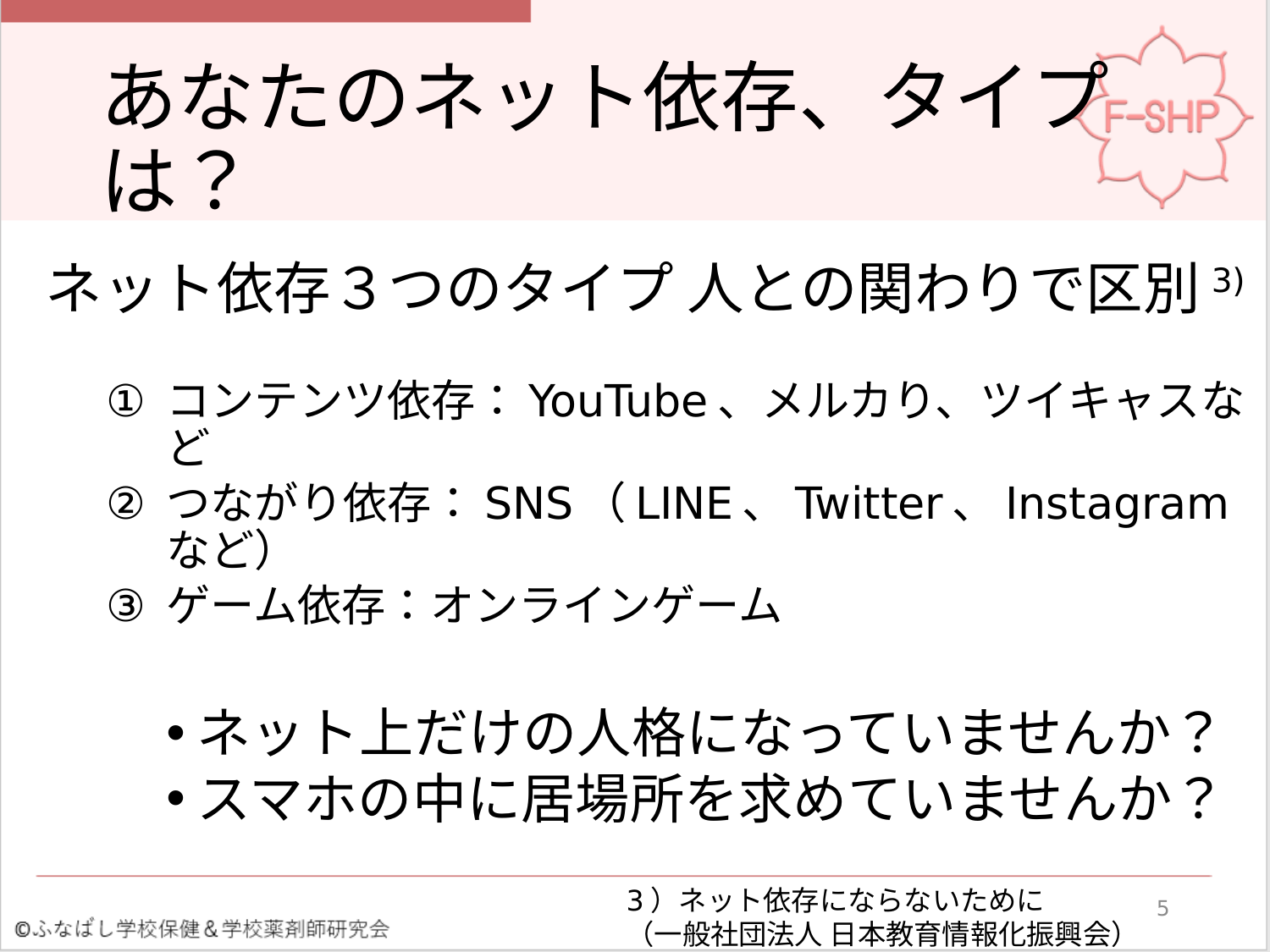

# あなたのネット依存、タイプは？
ネット依存３つのタイプ 人との関わりで区別3)

コンテンツ依存：YouTube、メルカり、ツイキャスなど
つながり依存：SNS（LINE、Twitter、Instagramなど）
ゲーム依存：オンラインゲーム

ネット上だけの人格になっていませんか？
スマホの中に居場所を求めていませんか？

3）ネット依存にならないために
（一般社団法人 日本教育情報化振興会）
5